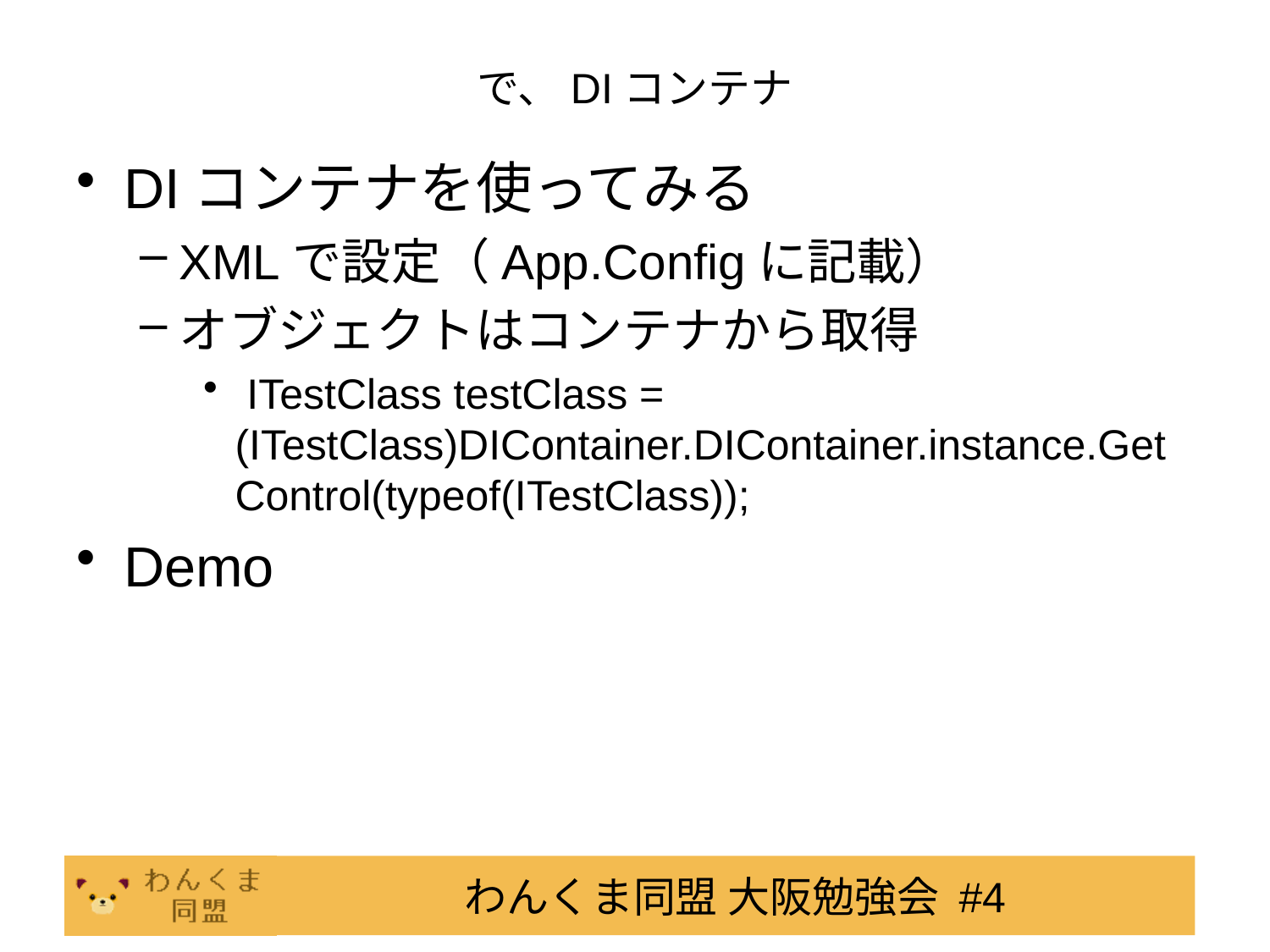

# で、DIコンテナ
DIコンテナを使ってみる
XMLで設定（App.Configに記載）
オブジェクトはコンテナから取得
 ITestClass testClass = (ITestClass)DIContainer.DIContainer.instance.GetControl(typeof(ITestClass));
Demo